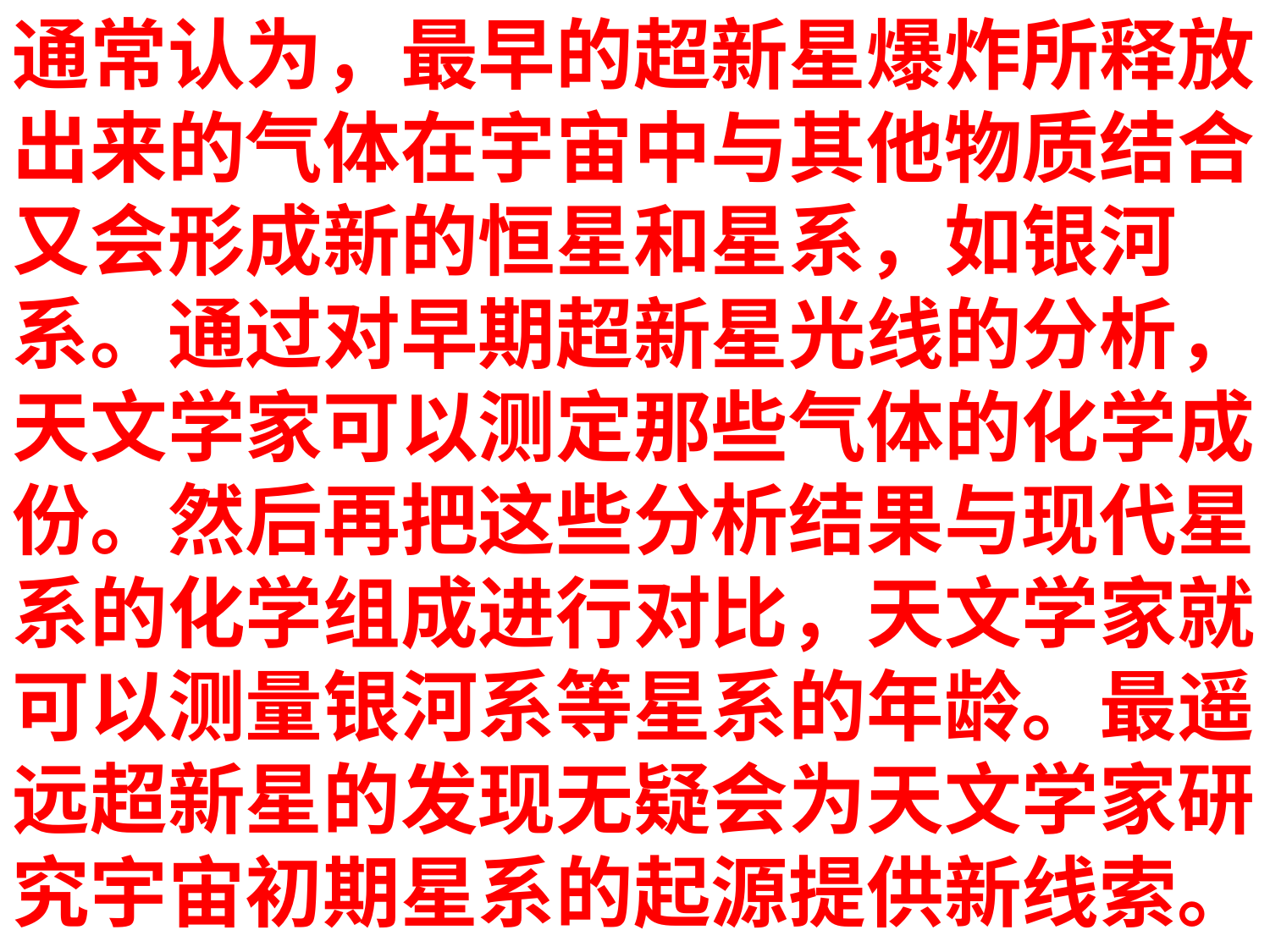

通常认为，最早的超新星爆炸所释放出来的气体在宇宙中与其他物质结合又会形成新的恒星和星系，如银河系。通过对早期超新星光线的分析，天文学家可以测定那些气体的化学成份。然后再把这些分析结果与现代星系的化学组成进行对比，天文学家就可以测量银河系等星系的年龄。最遥远超新星的发现无疑会为天文学家研究宇宙初期星系的起源提供新线索。